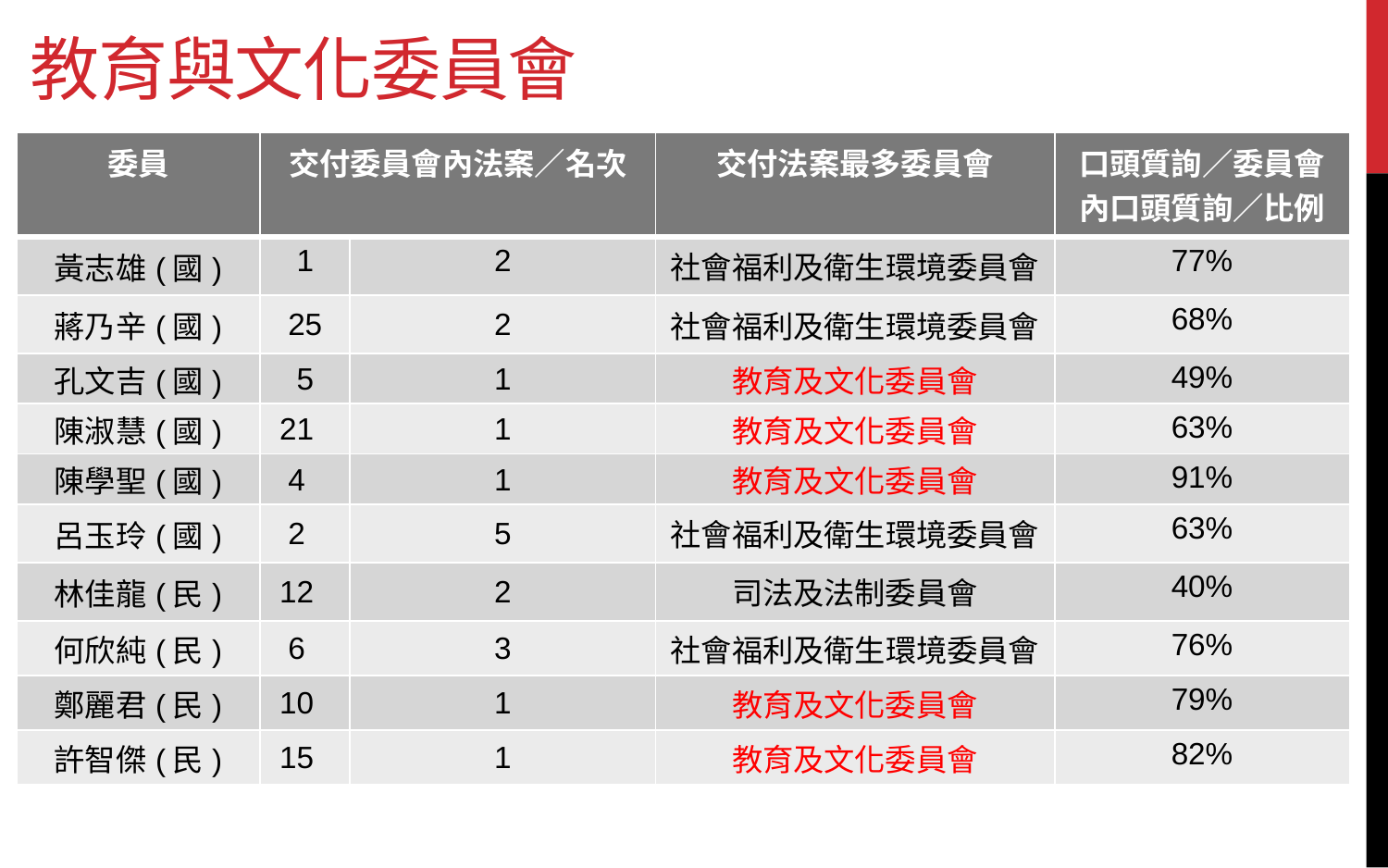

# 教育與文化委員會
| 委員 | 交付委員會內法案／名次 |  | 交付法案最多委員會 | 口頭質詢／委員會內口頭質詢／比例 |
| --- | --- | --- | --- | --- |
| 黃志雄(國) | 1 | 2 | 社會福利及衛生環境委員會 | 77% |
| 蔣乃辛(國) | 25 | 2 | 社會福利及衛生環境委員會 | 68% |
| 孔文吉(國) | 5 | 1 | 教育及文化委員會 | 49% |
| 陳淑慧(國) | 21 | 1 | 教育及文化委員會 | 63% |
| 陳學聖(國) | 4 | 1 | 教育及文化委員會 | 91% |
| 呂玉玲(國) | 2 | 5 | 社會福利及衛生環境委員會 | 63% |
| 林佳龍(民) | 12 | 2 | 司法及法制委員會 | 40% |
| 何欣純(民) | 6 | 3 | 社會福利及衛生環境委員會 | 76% |
| 鄭麗君(民) | 10 | 1 | 教育及文化委員會 | 79% |
| 許智傑(民) | 15 | 1 | 教育及文化委員會 | 82% |